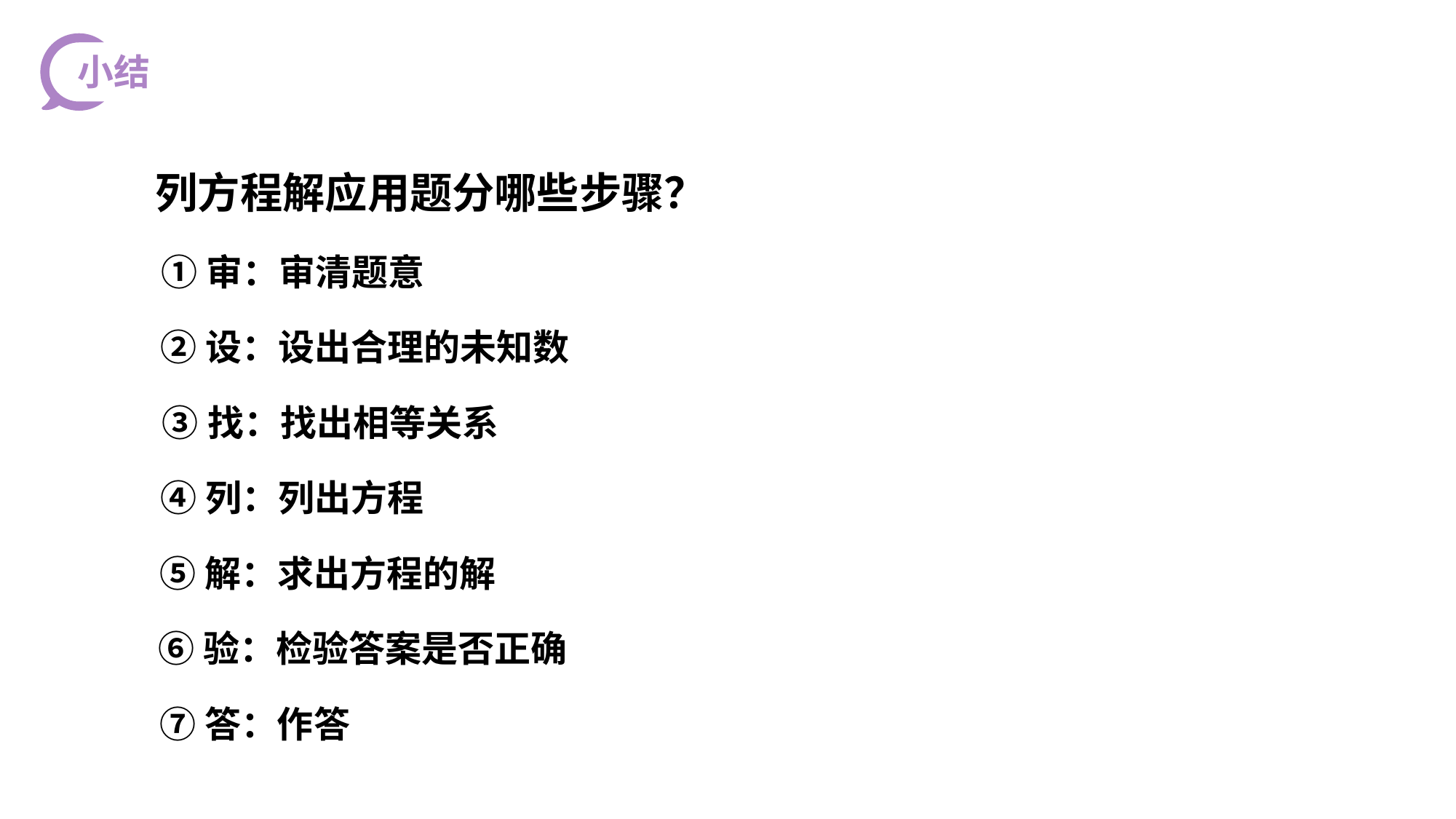

小结
列方程解应用题分哪些步骤？
①审：审清题意
②设：设出合理的未知数
③找：找出相等关系
④列：列出方程
⑤解：求出方程的解
⑥验：检验答案是否正确
⑦答：作答